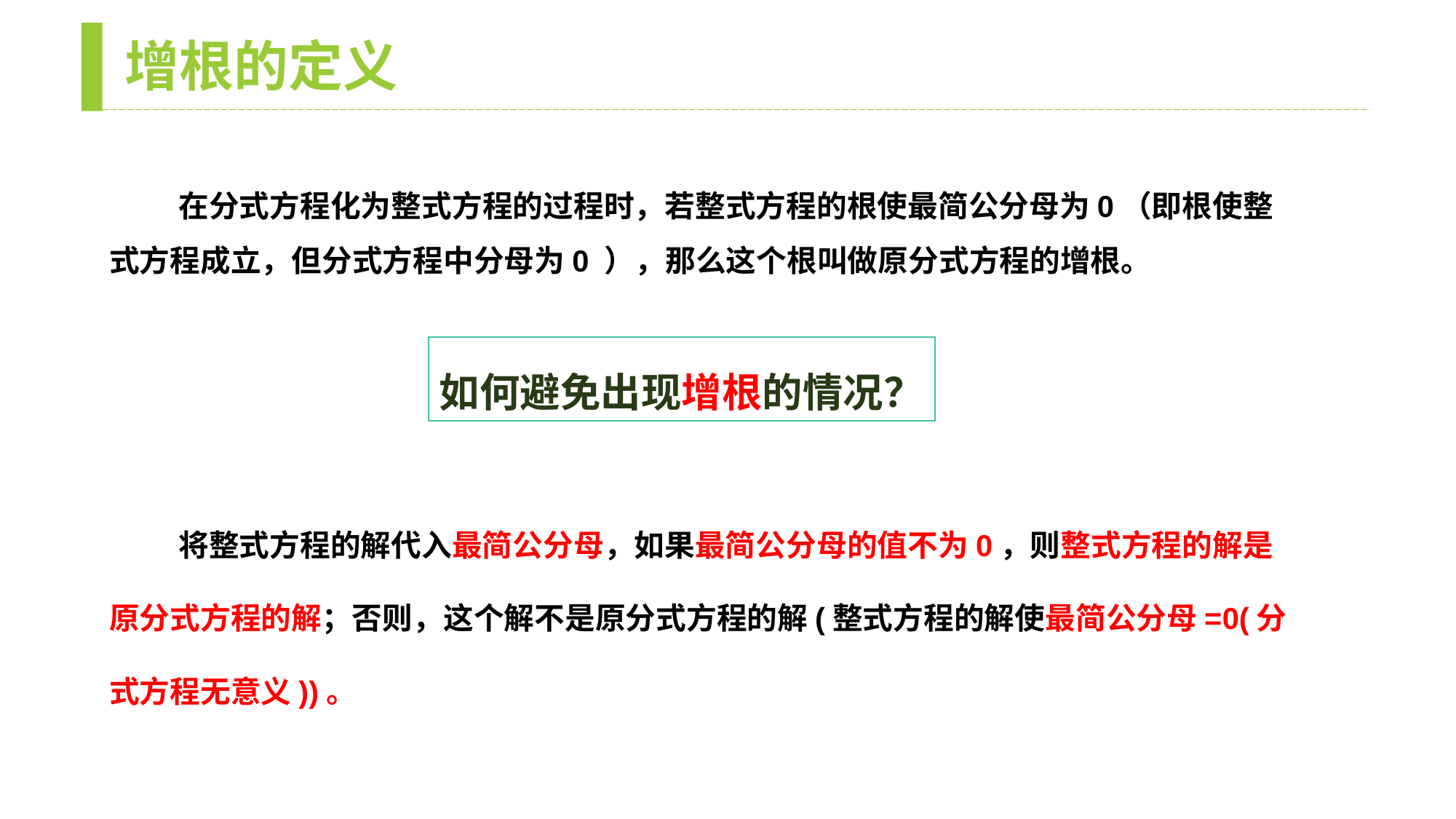

增根的定义
         在分式方程化为整式方程的过程时，若整式方程的根使最简公分母为0（即根使整式方程成立，但分式方程中分母为0 ），那么这个根叫做原分式方程的增根。
如何避免出现增根的情况？
         将整式方程的解代入最简公分母，如果最简公分母的值不为0，则整式方程的解是原分式方程的解；否则，这个解不是原分式方程的解(整式方程的解使最简公分母=0(分式方程无意义))。